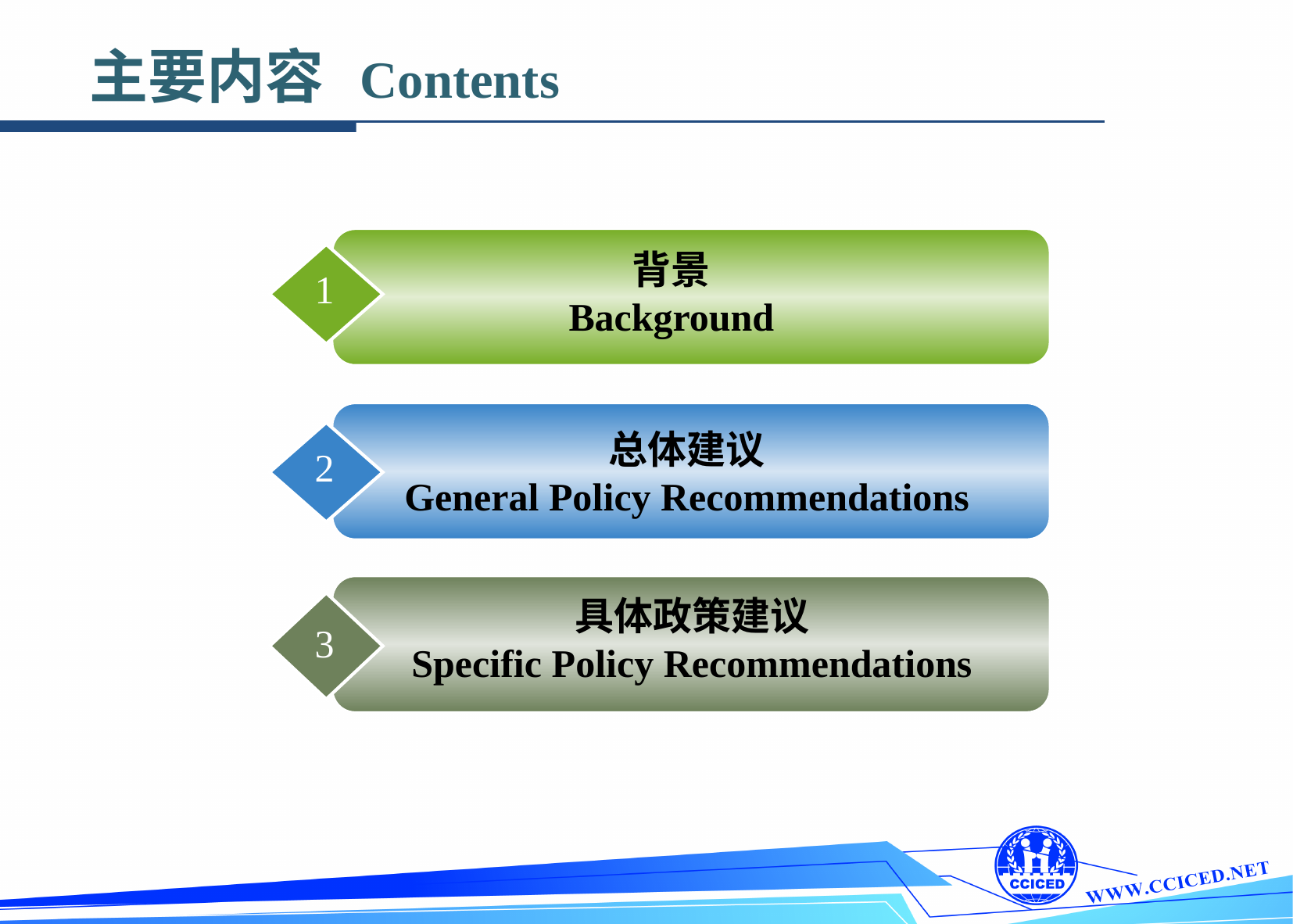

主要内容  Contents

背景
Background

1

总体建议
General Policy Recommendations

2

具体政策建议
Specific Policy Recommendations

3